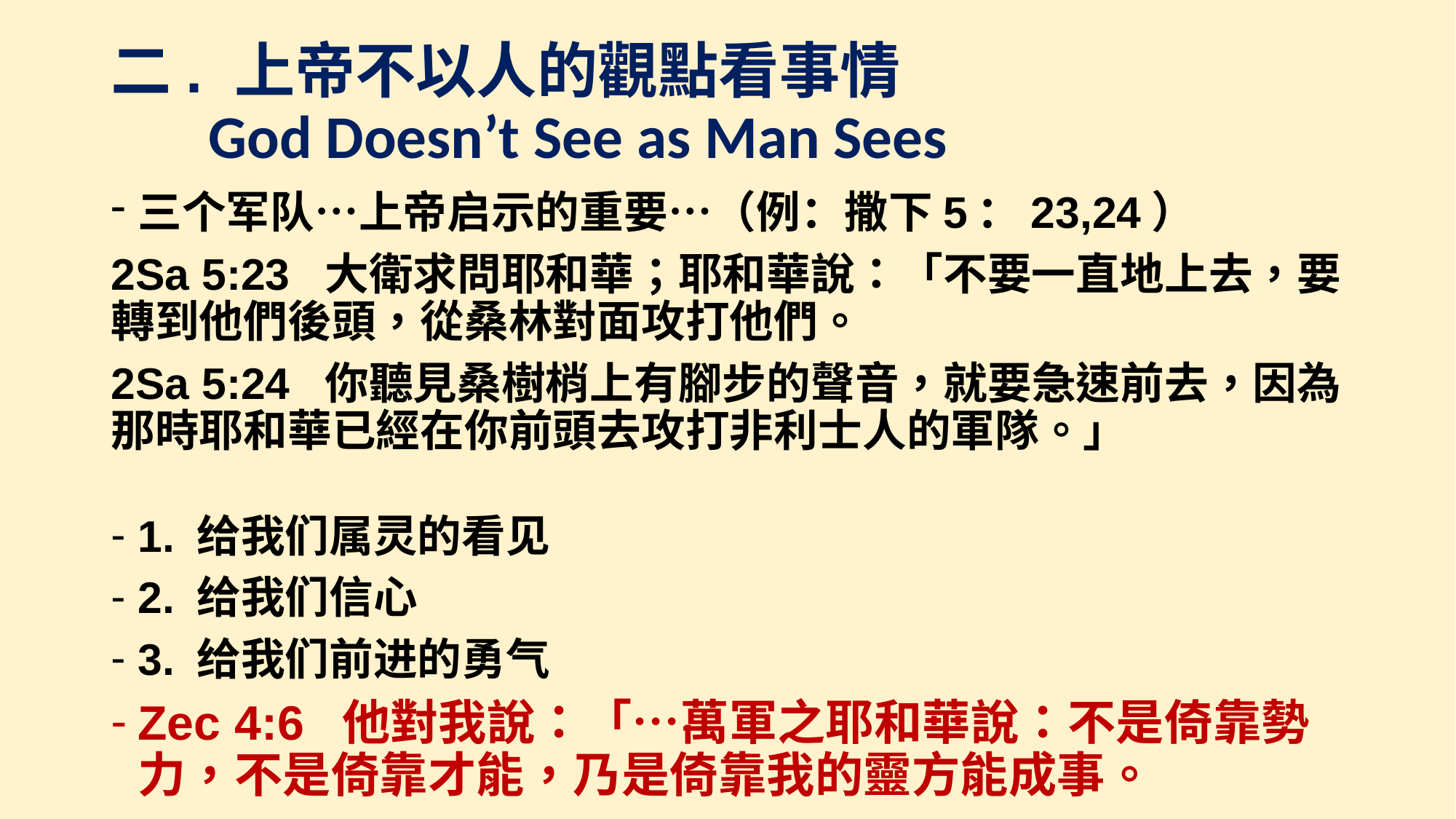

# 二. 上帝不以人的觀點看事情 God Doesn’t See as Man Sees
三个军队…上帝启示的重要…（例：撒下5：23,24）
2Sa 5:23  大衛求問耶和華；耶和華說：「不要一直地上去，要轉到他們後頭，從桑林對面攻打他們。
2Sa 5:24  你聽見桑樹梢上有腳步的聲音，就要急速前去，因為那時耶和華已經在你前頭去攻打非利士人的軍隊。」

1. 给我们属灵的看见
2. 给我们信心
3. 给我们前进的勇气
Zec 4:6  他對我說：「…萬軍之耶和華說：不是倚靠勢力，不是倚靠才能，乃是倚靠我的靈方能成事。